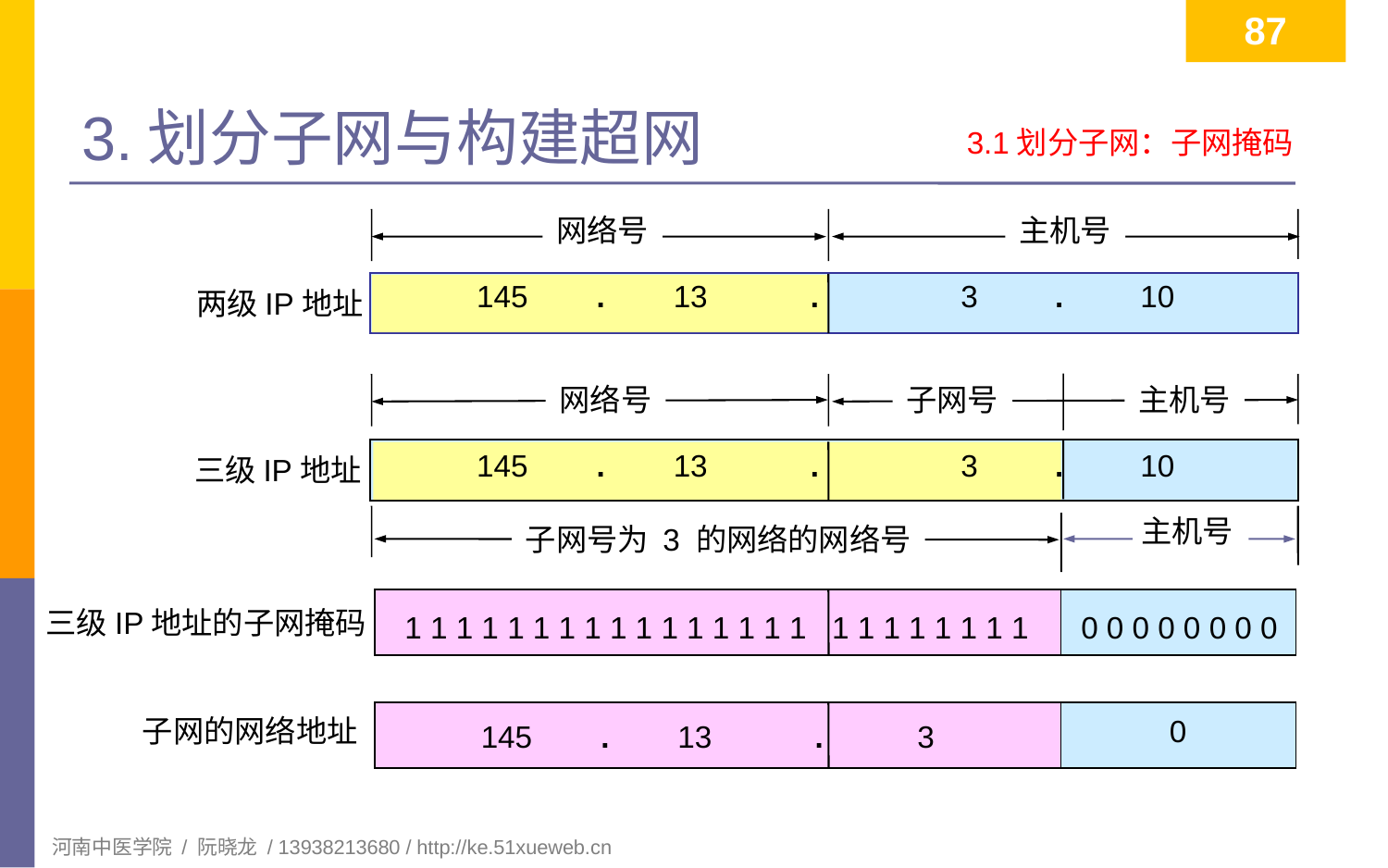

87
# 3.划分子网与构建超网
3.1划分子网：子网掩码
网络号
主机号

145        .        13            .
3         .         10

两级IP地址
网络号
子网号

主机号

145        .        13            .
3         .         10

三级IP地址
主机号

子网号为 3 的网络的网络号

三级IP地址的子网掩码
1 1 1 1 1 1 1 1 1 1 1 1 1 1 1 1   1 1 1 1 1 1 1 1
0 0 0 0 0 0 0 0

子网的网络地址
0
145        .        13            .           3